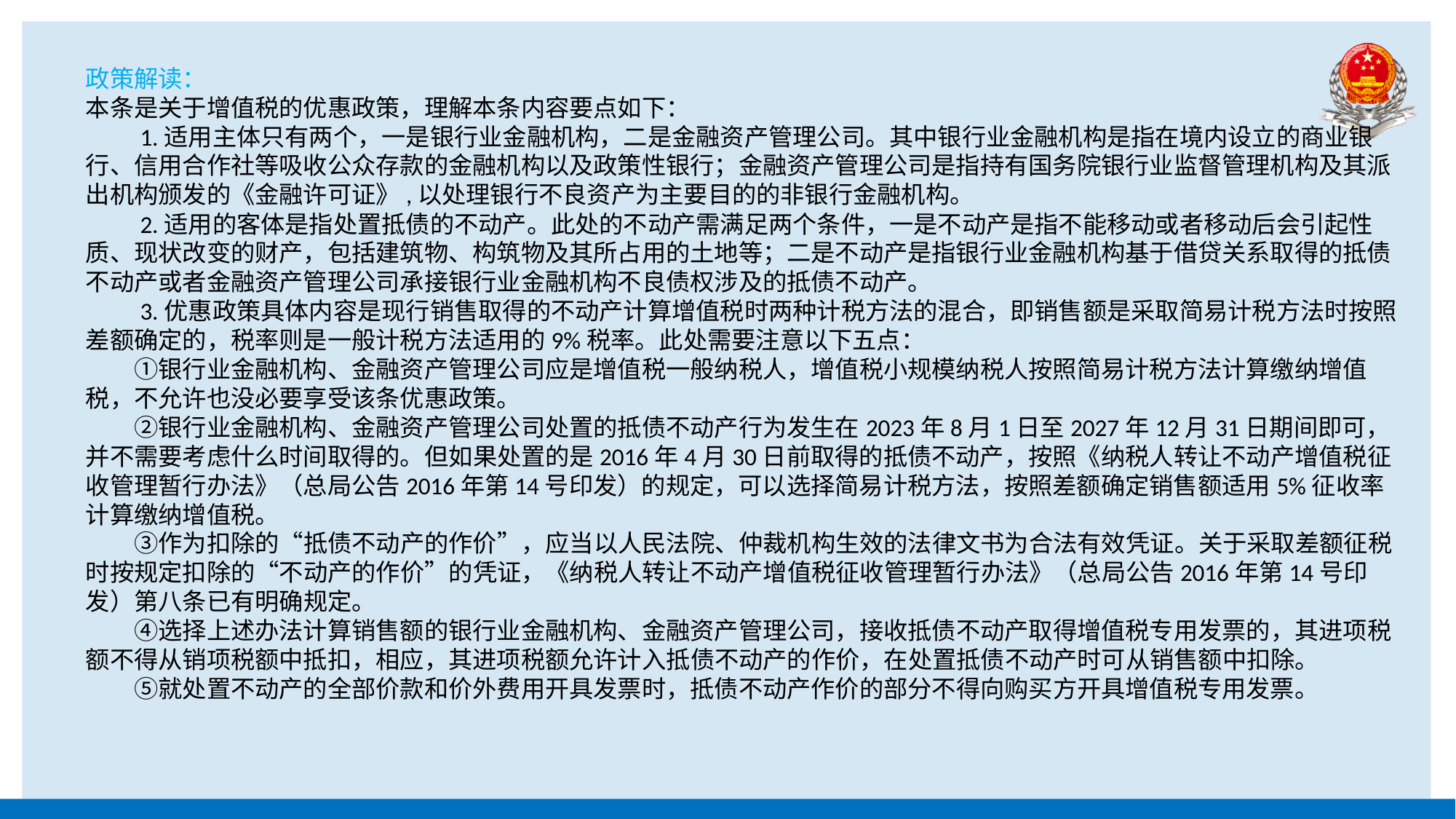

政策解读：
本条是关于增值税的优惠政策，理解本条内容要点如下：
　　1.适用主体只有两个，一是银行业金融机构，二是金融资产管理公司。其中银行业金融机构是指在境内设立的商业银行、信用合作社等吸收公众存款的金融机构以及政策性银行；金融资产管理公司是指持有国务院银行业监督管理机构及其派出机构颁发的《金融许可证》,以处理银行不良资产为主要目的的非银行金融机构。
　　2.适用的客体是指处置抵债的不动产。此处的不动产需满足两个条件，一是不动产是指不能移动或者移动后会引起性质、现状改变的财产，包括建筑物、构筑物及其所占用的土地等；二是不动产是指银行业金融机构基于借贷关系取得的抵债不动产或者金融资产管理公司承接银行业金融机构不良债权涉及的抵债不动产。
　　3.优惠政策具体内容是现行销售取得的不动产计算增值税时两种计税方法的混合，即销售额是采取简易计税方法时按照差额确定的，税率则是一般计税方法适用的9%税率。此处需要注意以下五点：
　　①银行业金融机构、金融资产管理公司应是增值税一般纳税人，增值税小规模纳税人按照简易计税方法计算缴纳增值税，不允许也没必要享受该条优惠政策。
　　②银行业金融机构、金融资产管理公司处置的抵债不动产行为发生在2023年8月1日至2027年12月31日期间即可，并不需要考虑什么时间取得的。但如果处置的是2016年4月30日前取得的抵债不动产，按照《纳税人转让不动产增值税征收管理暂行办法》（总局公告2016年第14号印发）的规定，可以选择简易计税方法，按照差额确定销售额适用5%征收率计算缴纳增值税。
　　③作为扣除的“抵债不动产的作价”，应当以人民法院、仲裁机构生效的法律文书为合法有效凭证。关于采取差额征税时按规定扣除的“不动产的作价”的凭证，《纳税人转让不动产增值税征收管理暂行办法》（总局公告2016年第14号印发）第八条已有明确规定。
　　④选择上述办法计算销售额的银行业金融机构、金融资产管理公司，接收抵债不动产取得增值税专用发票的，其进项税额不得从销项税额中抵扣，相应，其进项税额允许计入抵债不动产的作价，在处置抵债不动产时可从销售额中扣除。
　　⑤就处置不动产的全部价款和价外费用开具发票时，抵债不动产作价的部分不得向购买方开具增值税专用发票。